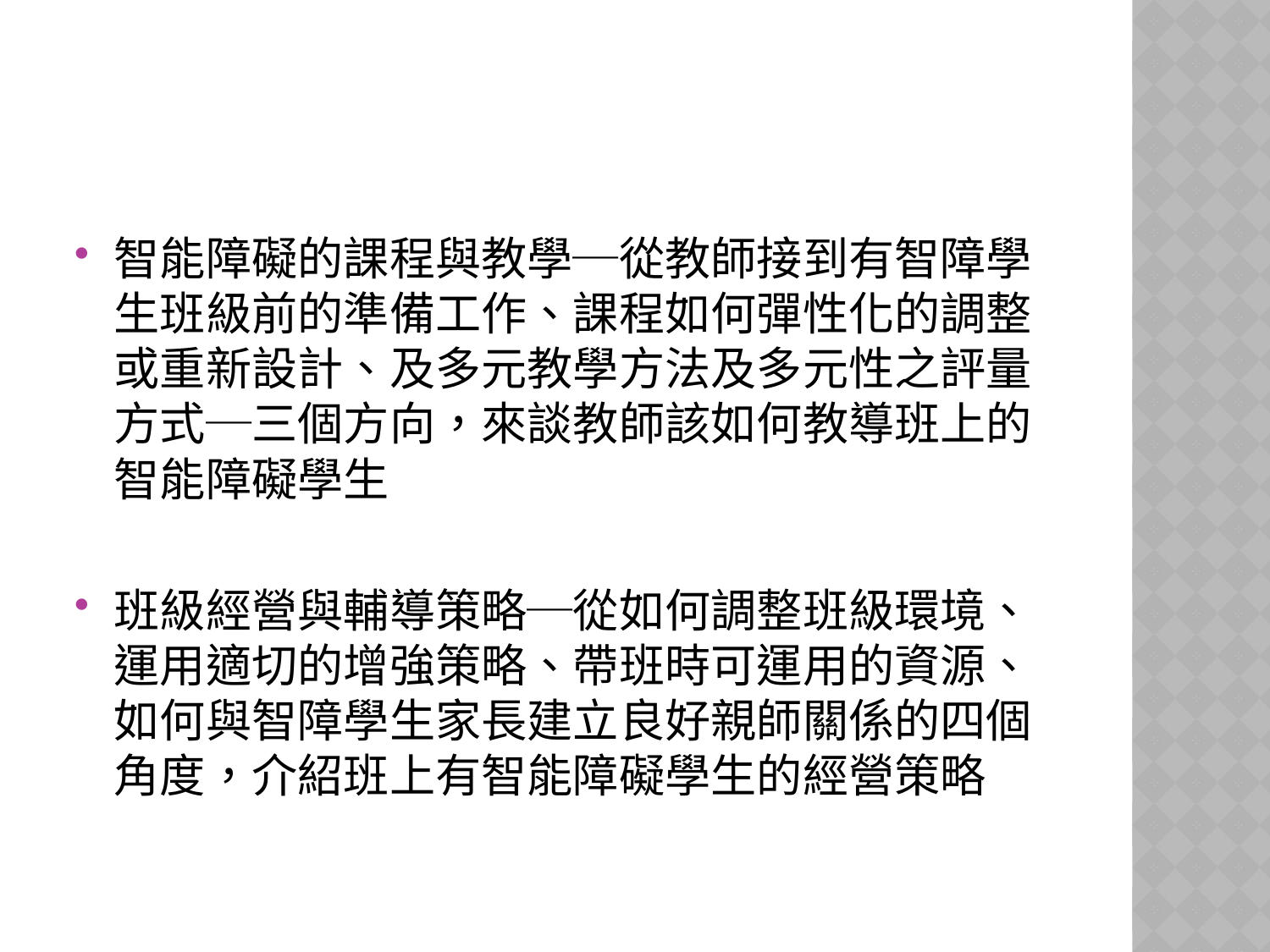

#
智能障礙的課程與教學─從教師接到有智障學生班級前的準備工作、課程如何彈性化的調整或重新設計、及多元教學方法及多元性之評量方式─三個方向，來談教師該如何教導班上的智能障礙學生

班級經營與輔導策略─從如何調整班級環境、運用適切的增強策略、帶班時可運用的資源、如何與智障學生家長建立良好親師關係的四個角度，介紹班上有智能障礙學生的經營策略